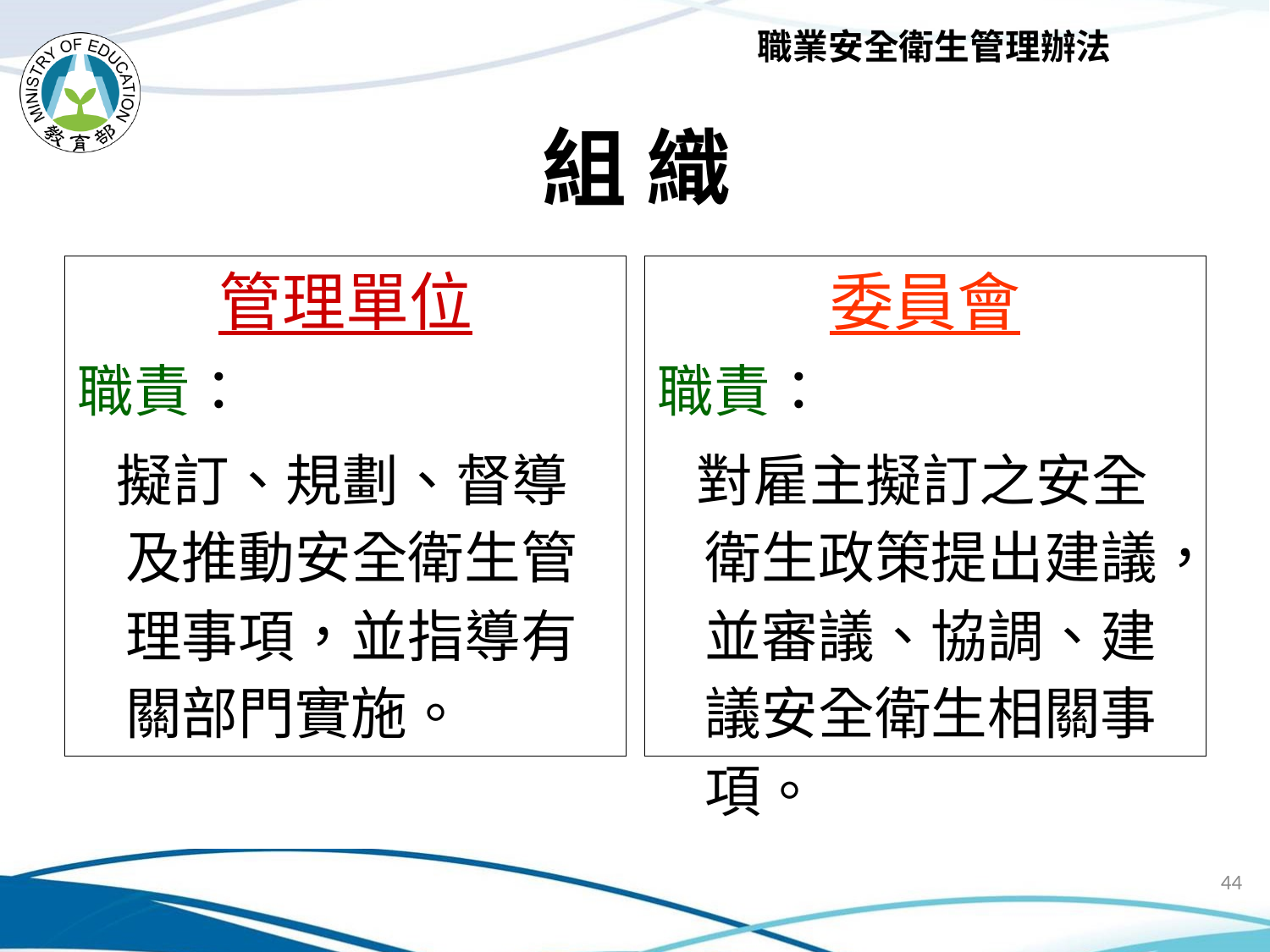

職業安全衛生管理辦法
# 組 織
管理單位
職責：
  擬訂、規劃、督導及推動安全衛生管理事項，並指導有關部門實施。
委員會
職責：
  對雇主擬訂之安全衛生政策提出建議，並審議、協調、建議安全衛生相關事項。
44